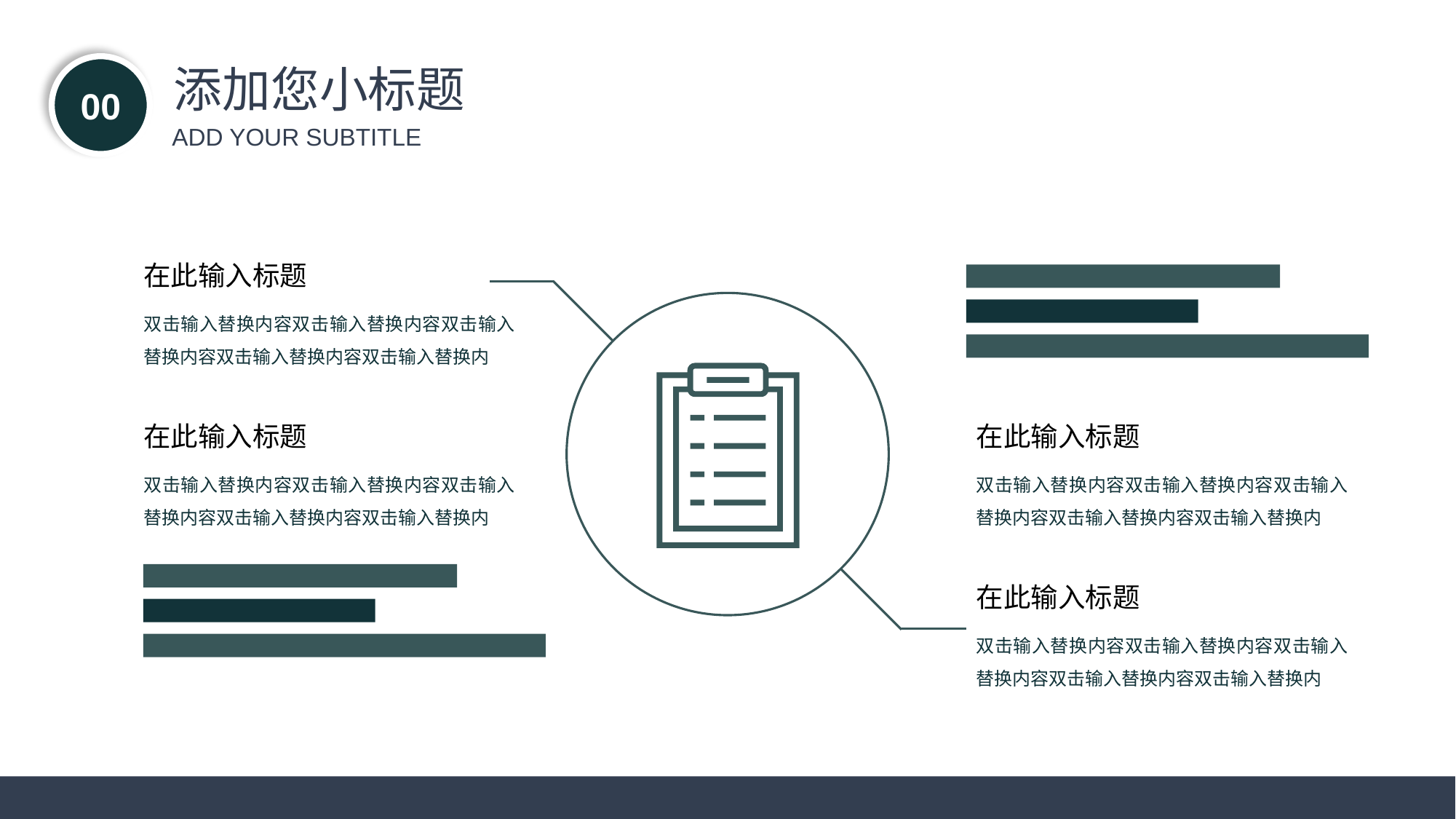

添加您小标题
00
ADD YOUR SUBTITLE
在此输入标题
双击输入替换内容双击输入替换内容双击输入替换内容双击输入替换内容双击输入替换内

在此输入标题
双击输入替换内容双击输入替换内容双击输入替换内容双击输入替换内容双击输入替换内
在此输入标题
双击输入替换内容双击输入替换内容双击输入替换内容双击输入替换内容双击输入替换内

在此输入标题
双击输入替换内容双击输入替换内容双击输入替换内容双击输入替换内容双击输入替换内